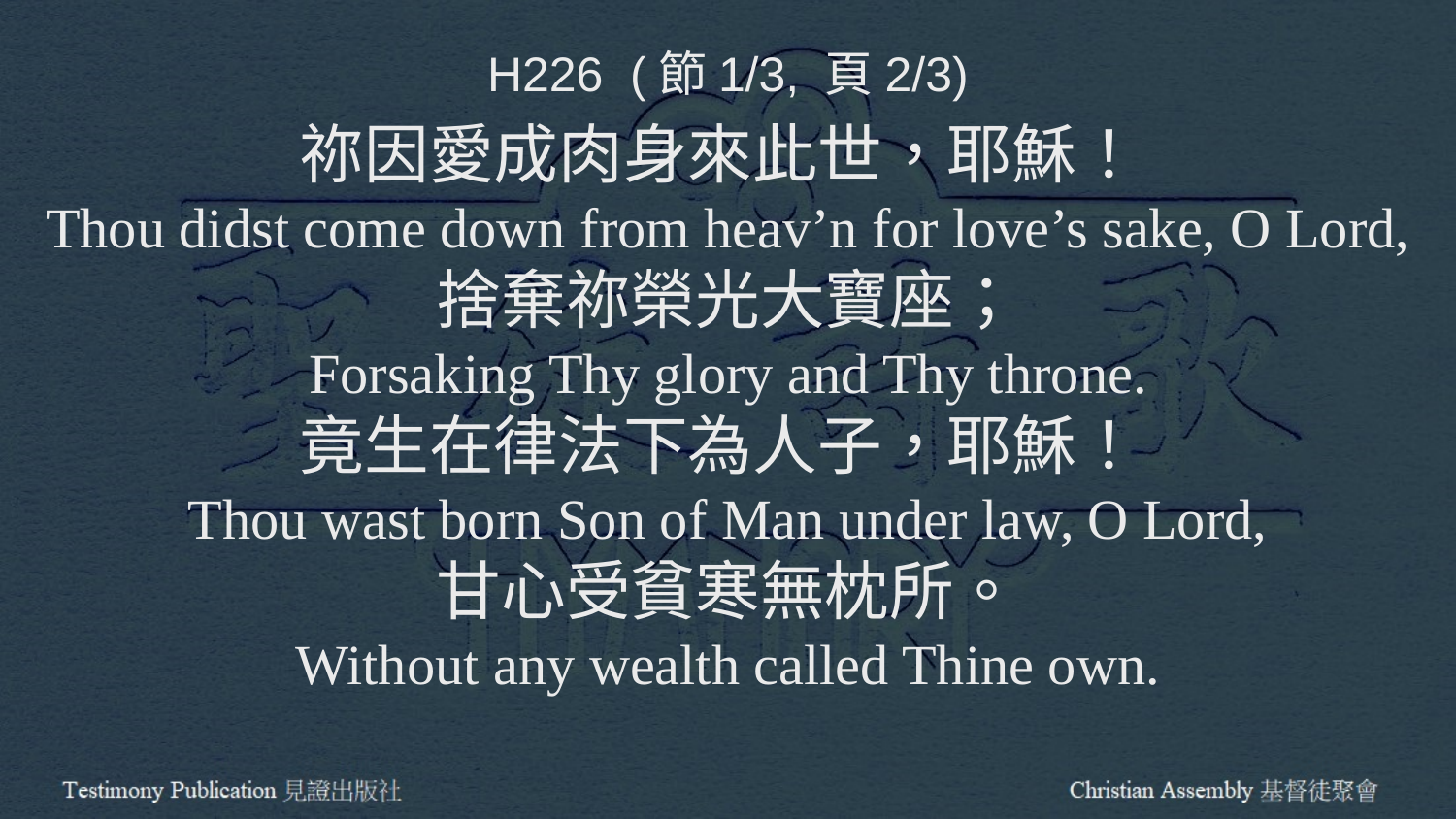

H226  (節1/3, 頁2/3)
祢因愛成肉身來此世，耶穌！
Thou didst come down from heav’n for love’s sake, O Lord,
捨棄祢榮光大寶座；
Forsaking Thy glory and Thy throne.
竟生在律法下為人子，耶穌！
Thou wast born Son of Man under law, O Lord,
甘心受貧寒無枕所。
Without any wealth called Thine own.